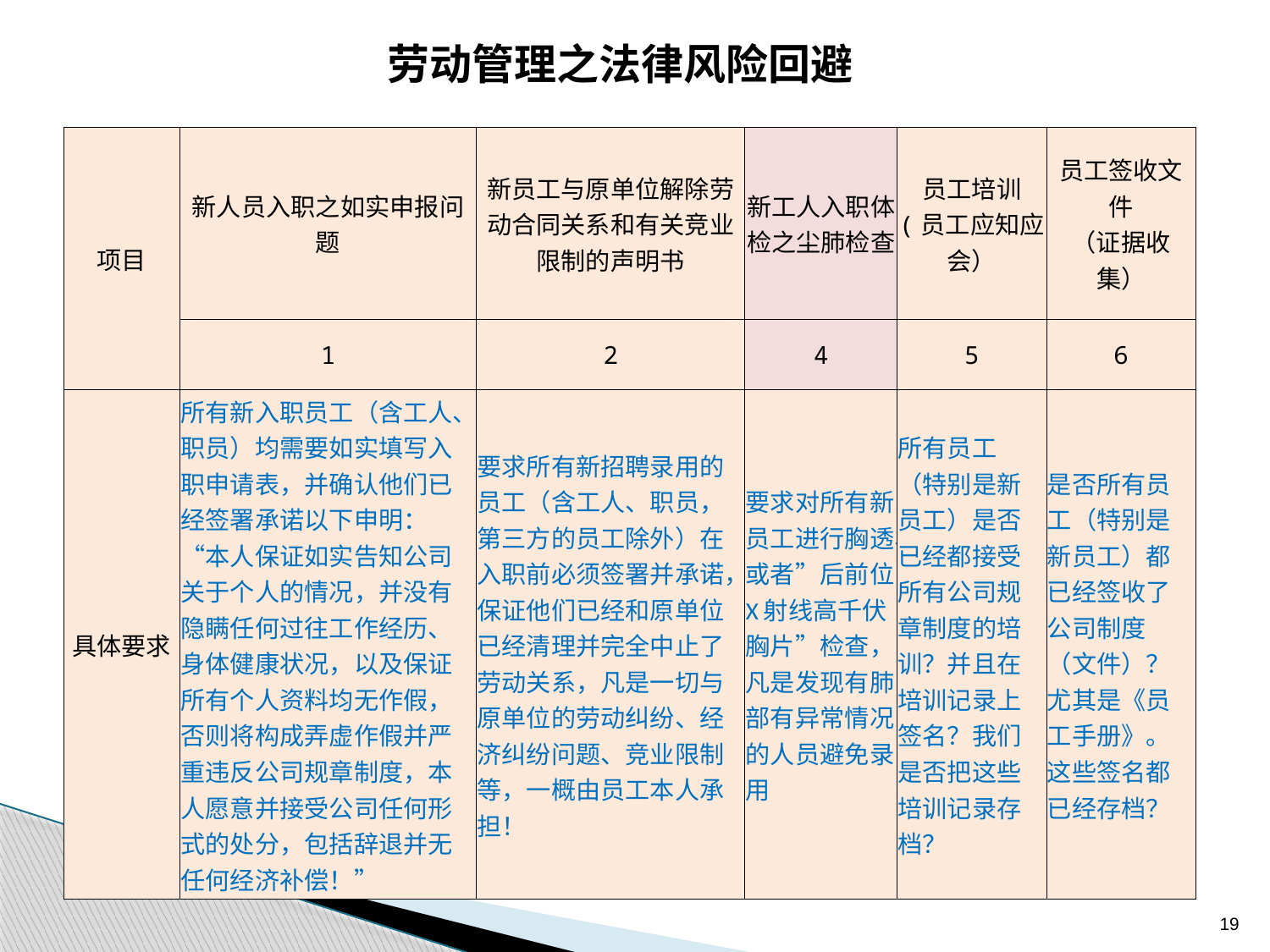

劳动管理之法律风险回避
| 项目 | 新人员入职之如实申报问题 | 新员工与原单位解除劳动合同关系和有关竞业限制的声明书 | 新工人入职体检之尘肺检查 | 员工培训 (员工应知应会） | 员工签收文件 （证据收集） |
| --- | --- | --- | --- | --- | --- |
|  | 1 | 2 | 4 | 5 | 6 |
| 具体要求 | 所有新入职员工（含工人、职员）均需要如实填写入职申请表，并确认他们已经签署承诺以下申明：“本人保证如实告知公司关于个人的情况，并没有隐瞒任何过往工作经历、身体健康状况，以及保证所有个人资料均无作假，否则将构成弄虚作假并严重违反公司规章制度，本人愿意并接受公司任何形式的处分，包括辞退并无任何经济补偿！” | 要求所有新招聘录用的员工（含工人、职员，第三方的员工除外）在入职前必须签署并承诺，保证他们已经和原单位已经清理并完全中止了劳动关系，凡是一切与原单位的劳动纠纷、经济纠纷问题、竞业限制等，一概由员工本人承担！ | 要求对所有新员工进行胸透、或者”后前位X射线高千伏胸片”检查，凡是发现有肺部有异常情况的人员避免录用 | 所有员工（特别是新员工）是否已经都接受所有公司规章制度的培训？并且在培训记录上签名？我们是否把这些培训记录存档？ | 是否所有员工（特别是新员工）都已经签收了公司制度（文件）？尤其是《员工手册》。这些签名都已经存档？ |
19